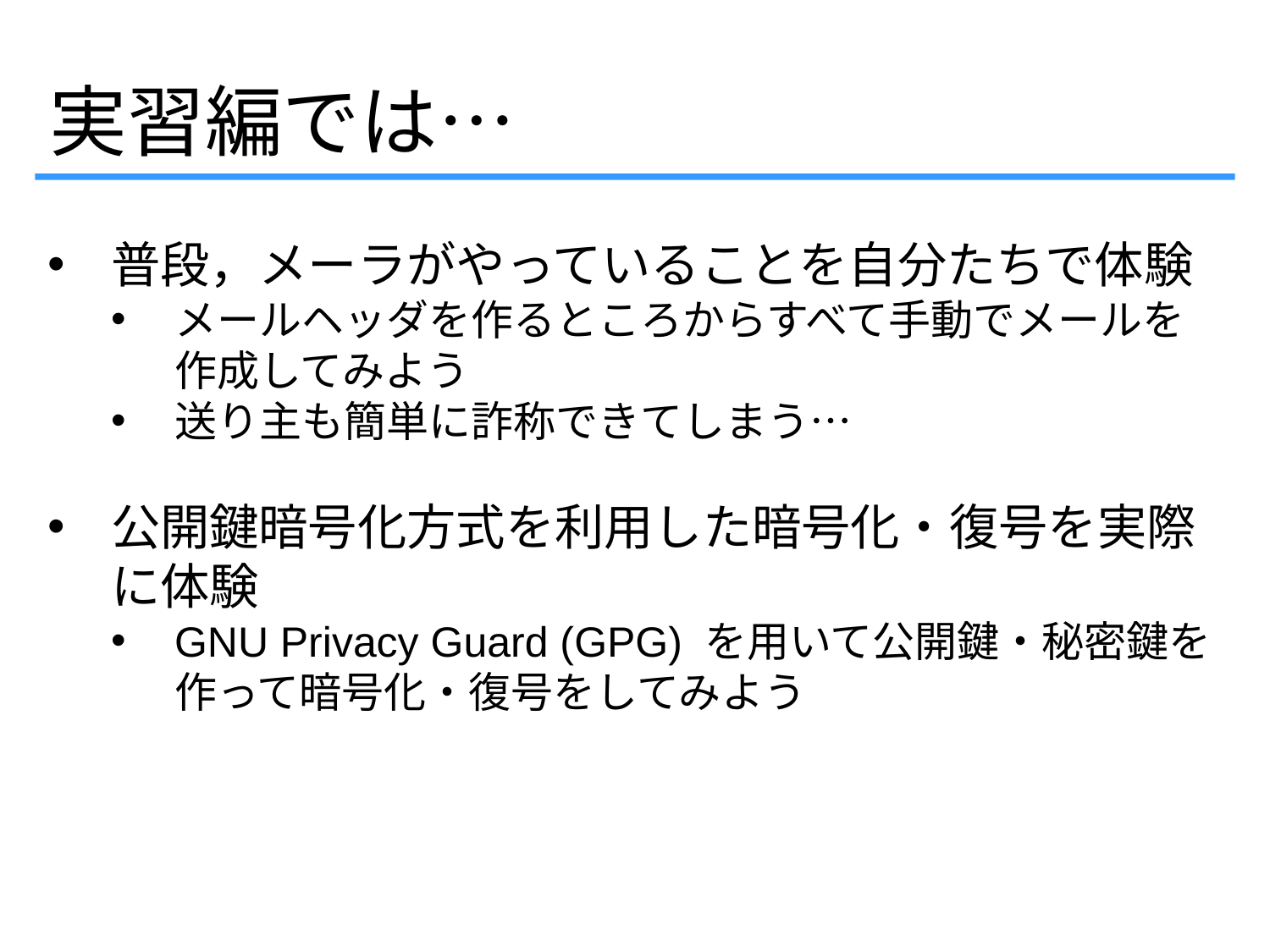

実習編では…

普段，メーラがやっていることを自分たちで体験
メールヘッダを作るところからすべて手動でメールを作成してみよう
送り主も簡単に詐称できてしまう…

公開鍵暗号化方式を利用した暗号化・復号を実際に体験
GNU Privacy Guard (GPG) を用いて公開鍵・秘密鍵を作って暗号化・復号をしてみよう